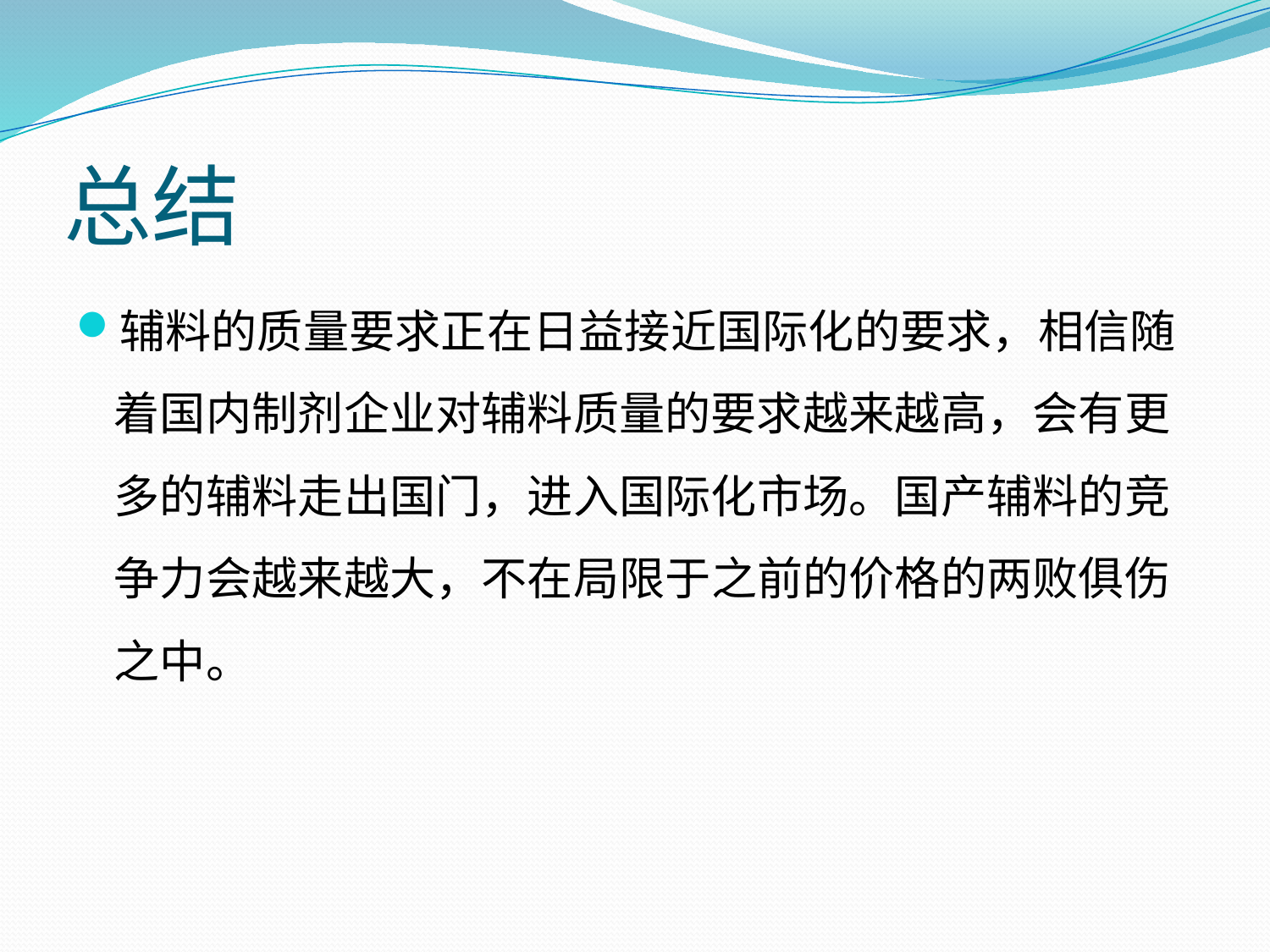

# 总结
辅料的质量要求正在日益接近国际化的要求，相信随着国内制剂企业对辅料质量的要求越来越高，会有更多的辅料走出国门，进入国际化市场。国产辅料的竞争力会越来越大，不在局限于之前的价格的两败俱伤之中。